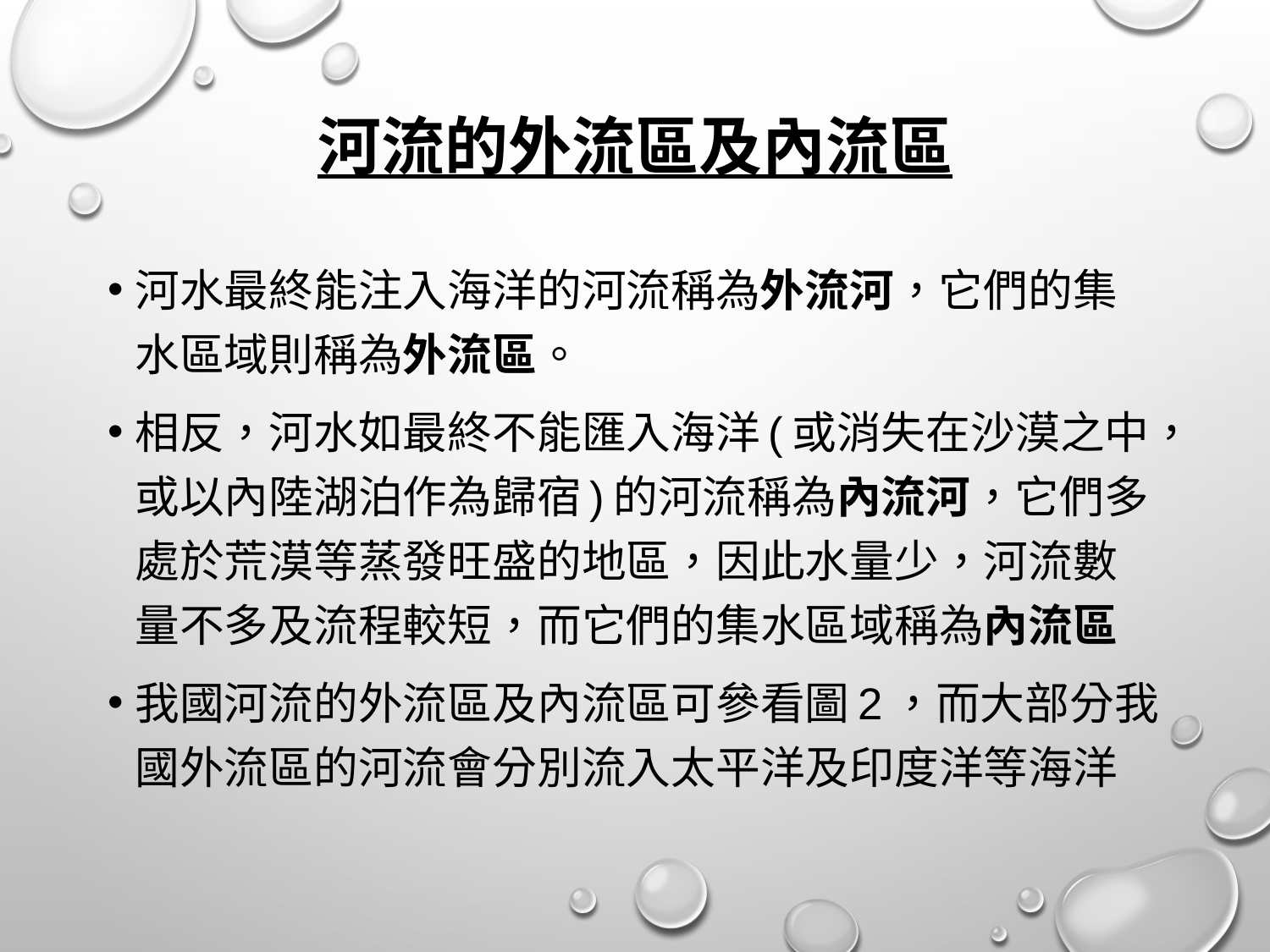

# 河流的外流區及內流區
河水最終能注入海洋的河流稱為外流河，它們的集水區域則稱為外流區。
相反，河水如最終不能匯入海洋(或消失在沙漠之中，或以內陸湖泊作為歸宿)的河流稱為內流河，它們多處於荒漠等蒸發旺盛的地區，因此水量少，河流數量不多及流程較短，而它們的集水區域稱為內流區
我國河流的外流區及內流區可參看圖2，而大部分我國外流區的河流會分別流入太平洋及印度洋等海洋